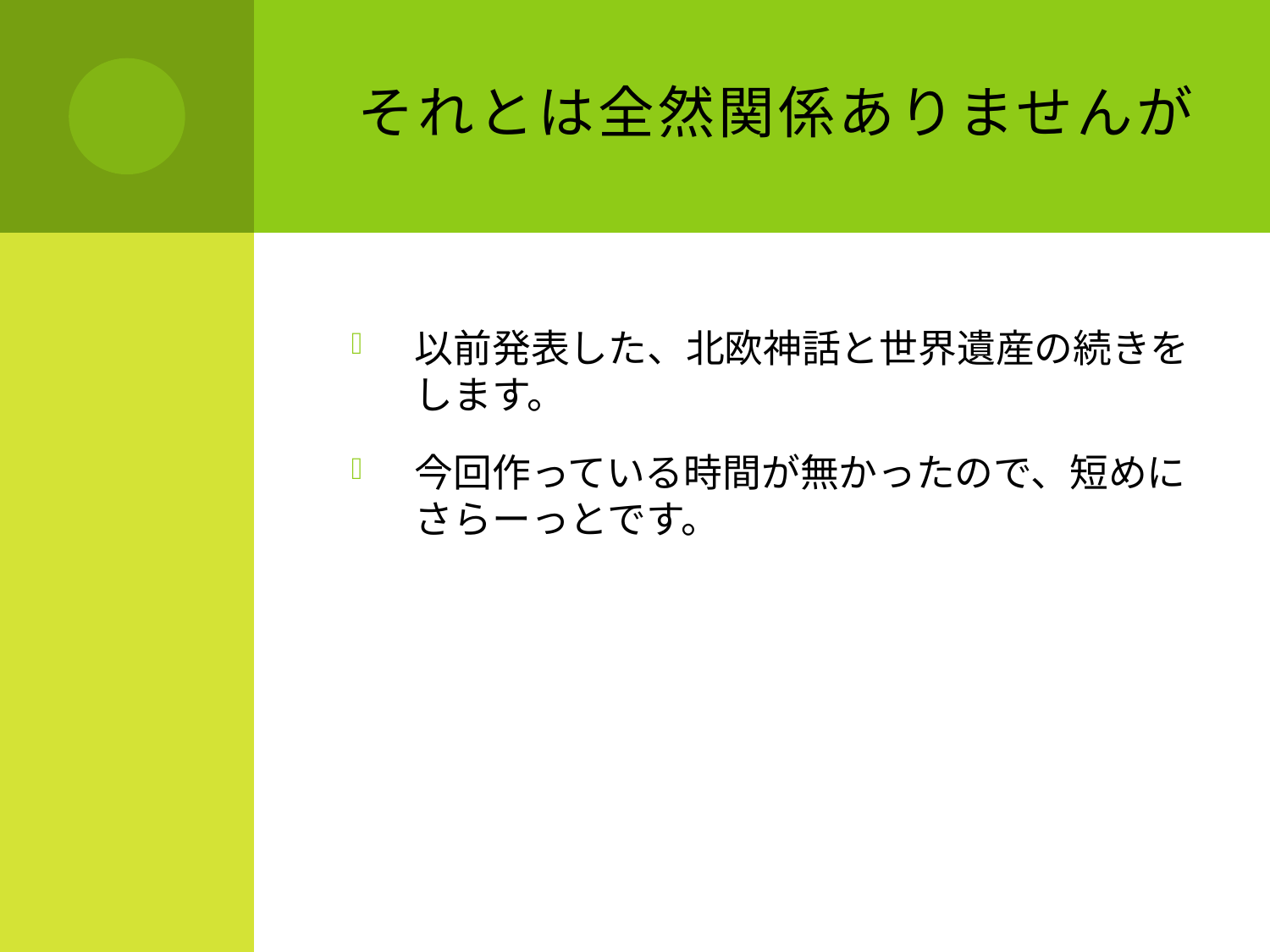

# それとは全然関係ありませんが
以前発表した、北欧神話と世界遺産の続きをします。
今回作っている時間が無かったので、短めにさらーっとです。